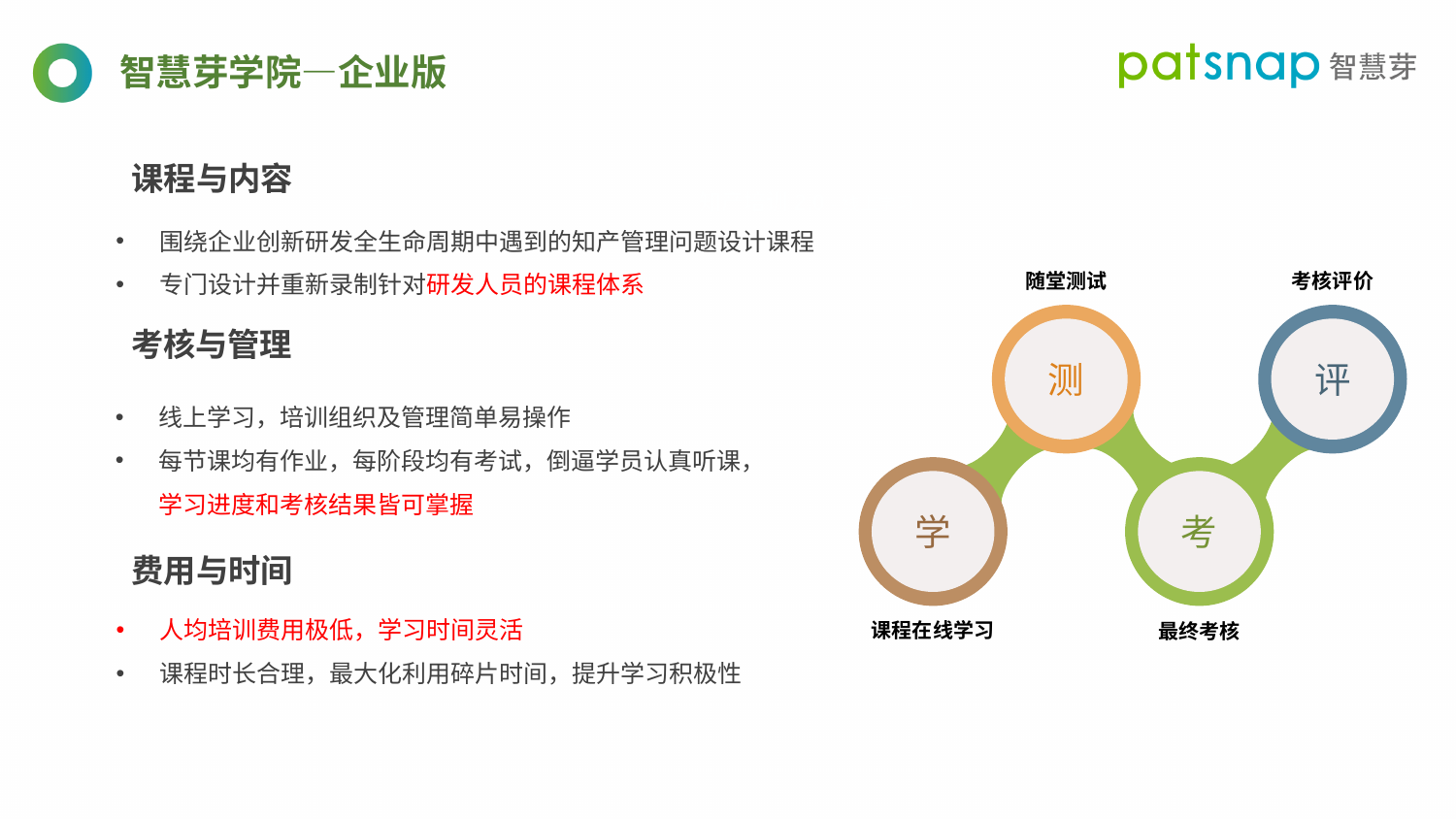

智慧芽学院—企业版
课程与内容
知产培训2.0 -线上学习
围绕企业创新研发全生命周期中遇到的知产管理问题设计课程
专门设计并重新录制针对研发人员的课程体系
随堂测试
考核评价

测

评
考核与管理
线上学习，培训组织及管理简单易操作
每节课均有作业，每阶段均有考试，倒逼学员认真听课，学习进度和考核结果皆可掌握

学

考
费用与时间
人均培训费用极低，学习时间灵活
课程时长合理，最大化利用碎片时间，提升学习积极性
课程在线学习
最终考核